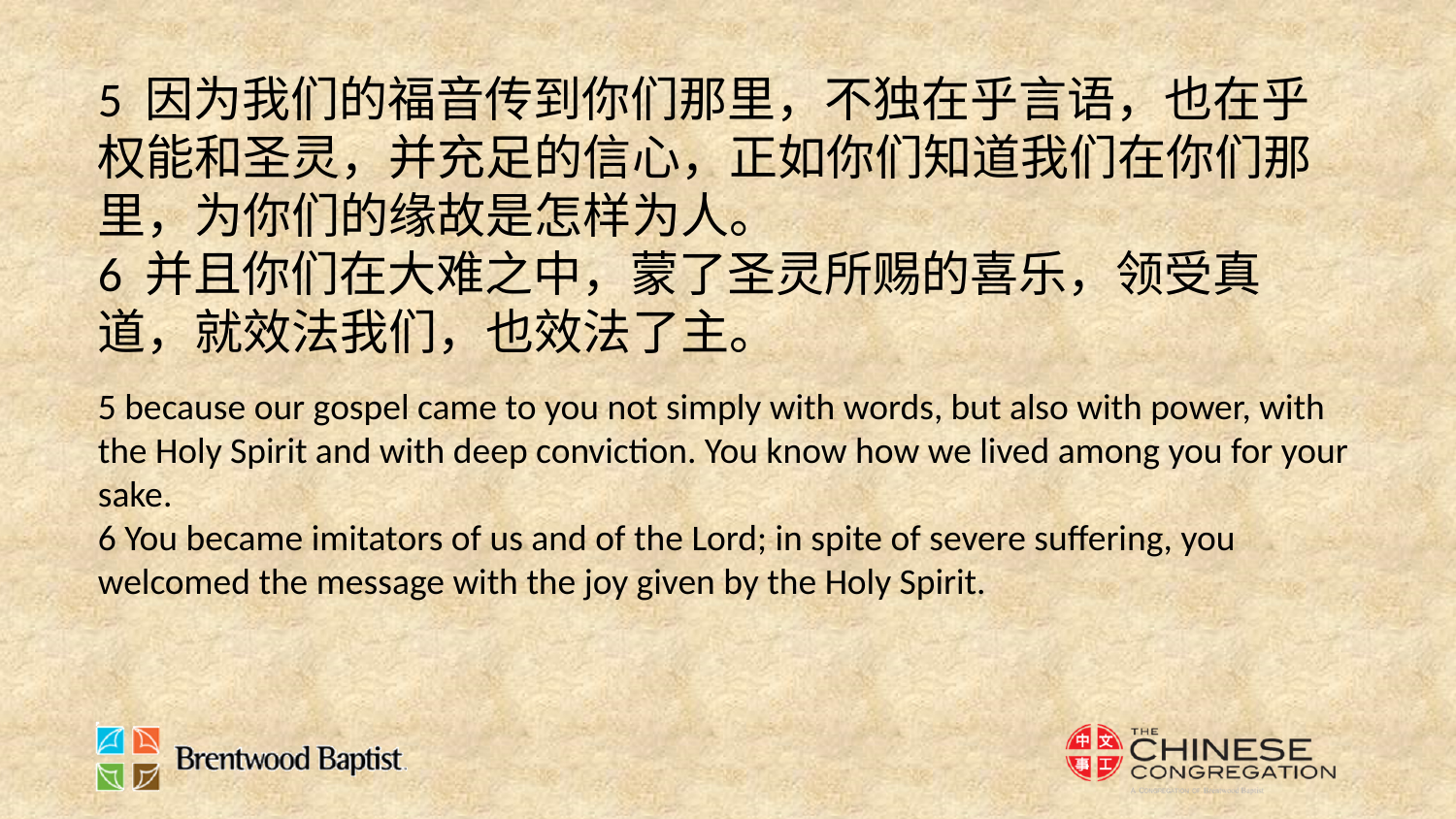

5 因为我们的福音传到你们那里，不独在乎言语，也在乎权能和圣灵，并充足的信心，正如你们知道我们在你们那里，为你们的缘故是怎样为人。
6 并且你们在大难之中，蒙了圣灵所赐的喜乐，领受真道，就效法我们，也效法了主。

5 because our gospel came to you not simply with words, but also with power, with the Holy Spirit and with deep conviction. You know how we lived among you for your sake.
6 You became imitators of us and of the Lord; in spite of severe suffering, you welcomed the message with the joy given by the Holy Spirit.